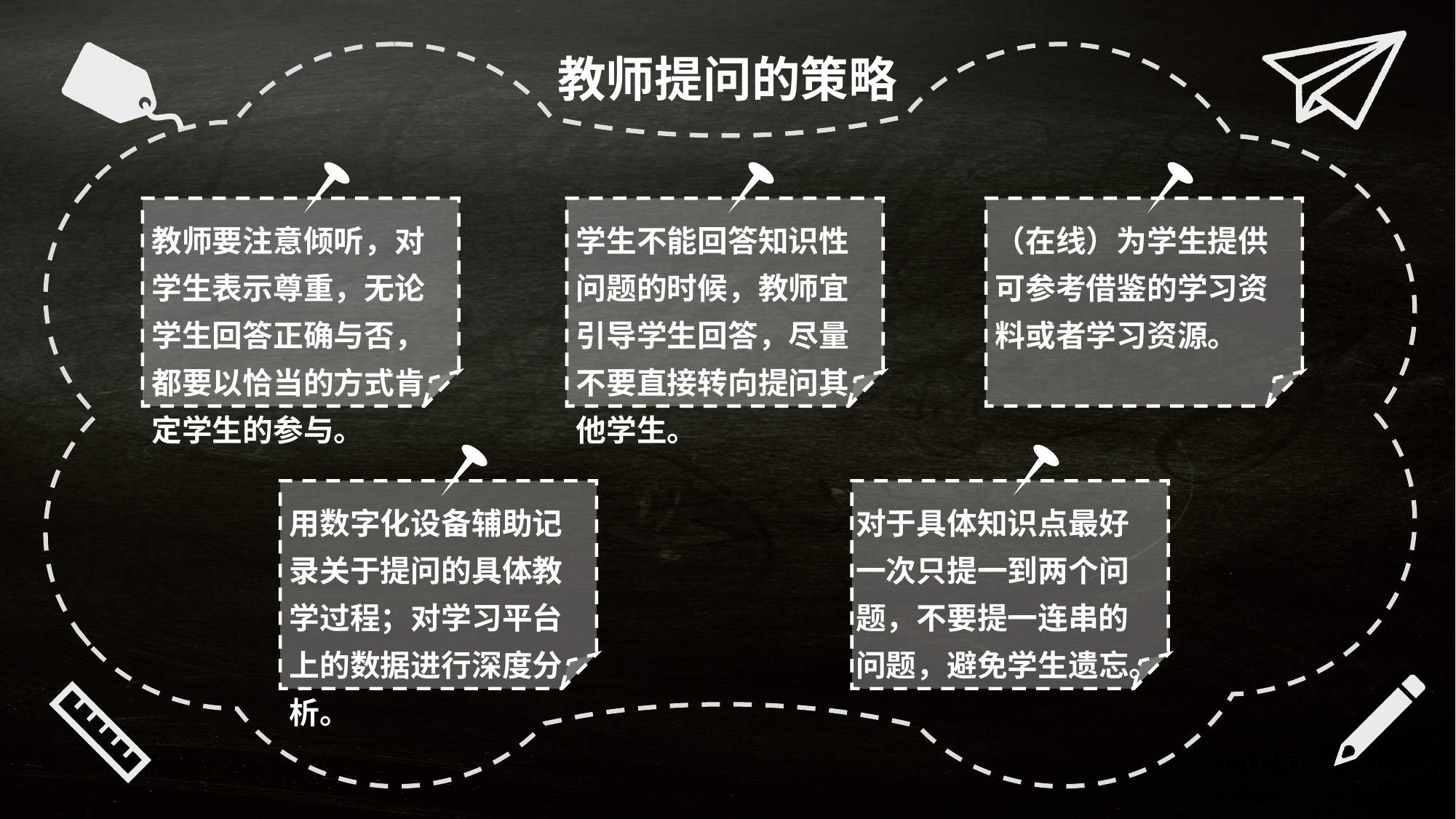

教师提问的策略

教师要注意倾听，对学生表示尊重，无论学生回答正确与否，都要以恰当的方式肯定学生的参与。

学生不能回答知识性问题的时候，教师宜引导学生回答，尽量不要直接转向提问其他学生。

（在线）为学生提供可参考借鉴的学习资料或者学习资源。

用数字化设备辅助记录关于提问的具体教学过程；对学习平台上的数据进行深度分析。

对于具体知识点最好一次只提一到两个问题，不要提一连串的问题，避免学生遗忘。